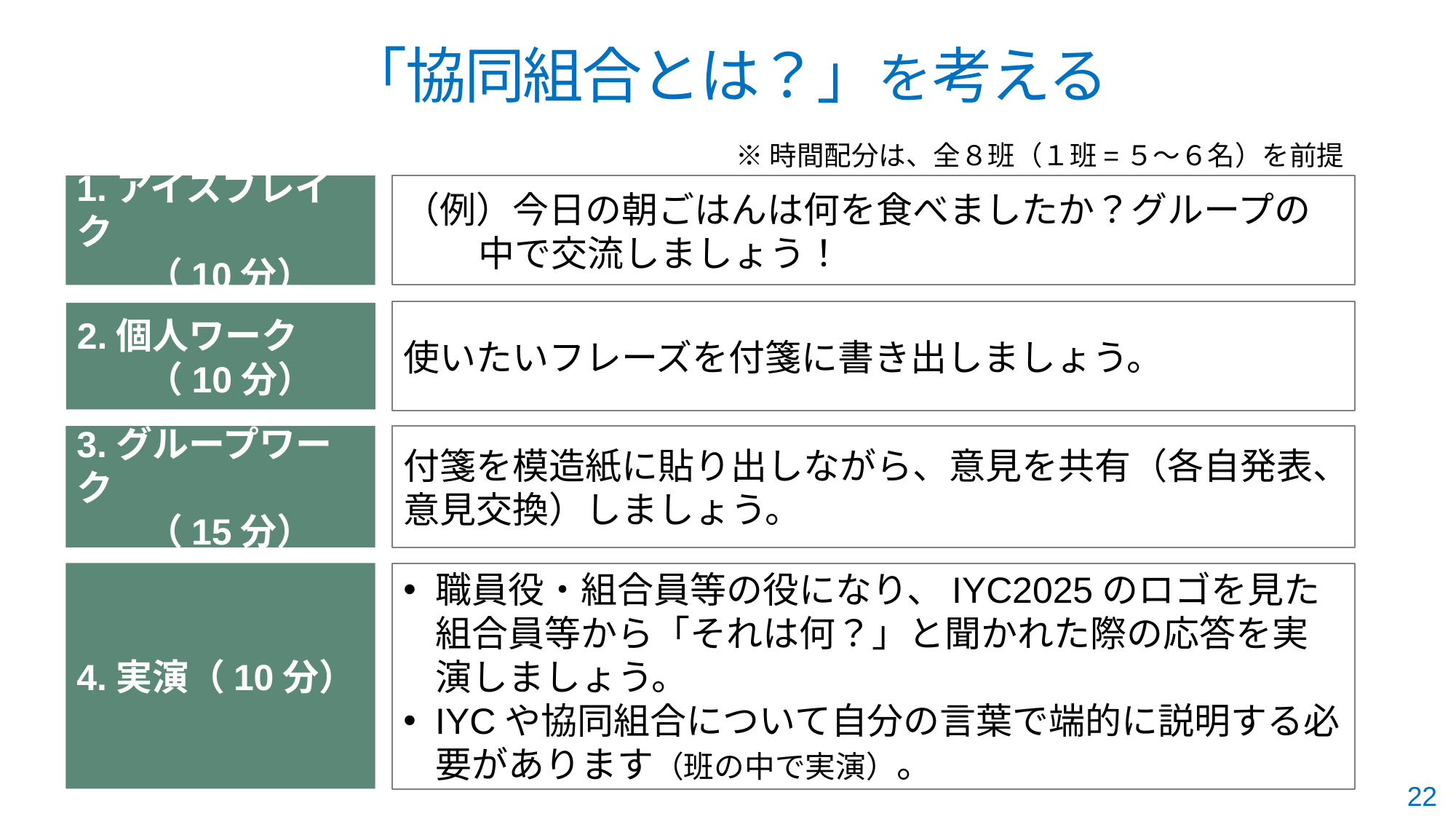

「協同組合とは？」を考える
※時間配分は、全８班（１班=５～６名）を前提
1.アイスブレイク
   　（10分）
（例）今日の朝ごはんは何を食べましたか？グループの中で交流しましょう！
使いたいフレーズを付箋に書き出しましょう。
2.個人ワーク
   　（10分）
3.グループワーク
  　 （15分）
付箋を模造紙に貼り出しながら、意見を共有（各自発表、意見交換）しましょう。
4.実演（10分）
職員役・組合員等の役になり、IYC2025のロゴを見た組合員等から「それは何？」と聞かれた際の応答を実演しましょう。
IYCや協同組合について自分の言葉で端的に説明する必要があります（班の中で実演）。
22